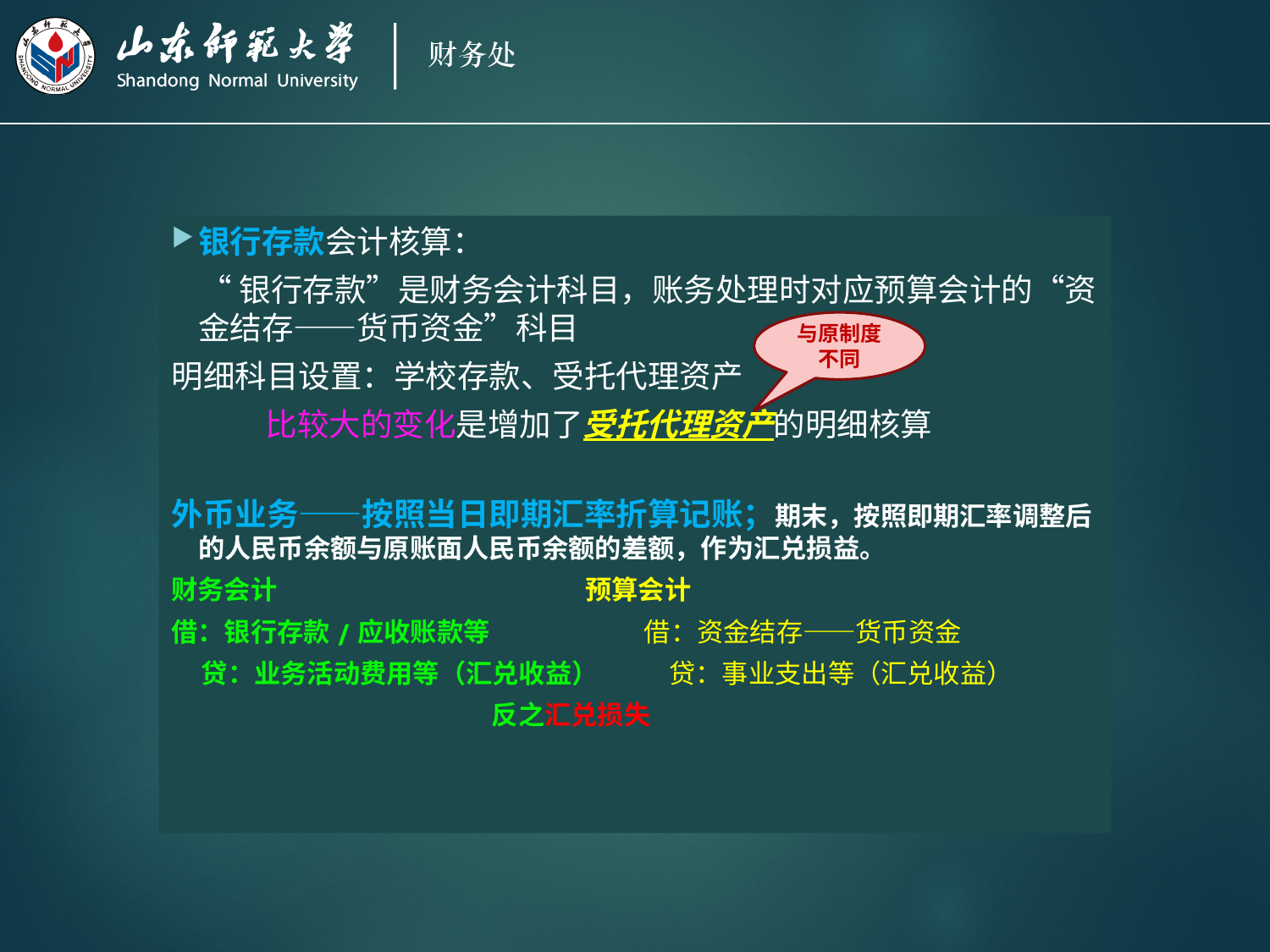

银行存款会计核算：
    “银行存款”是财务会计科目，账务处理时对应预算会计的“资金结存——货币资金”科目
明细科目设置：学校存款、受托代理资产
            比较大的变化是增加了受托代理资产的明细核算

外币业务——按照当日即期汇率折算记账；期末，按照即期汇率调整后的人民币余额与原账面人民币余额的差额，作为汇兑损益。
财务会计                                                    预算会计
借：银行存款/应收账款等                          借：资金结存——货币资金
    贷：业务活动费用等（汇兑收益）            贷：事业支出等（汇兑收益）
                                                     反之汇兑损失

与原制度不同